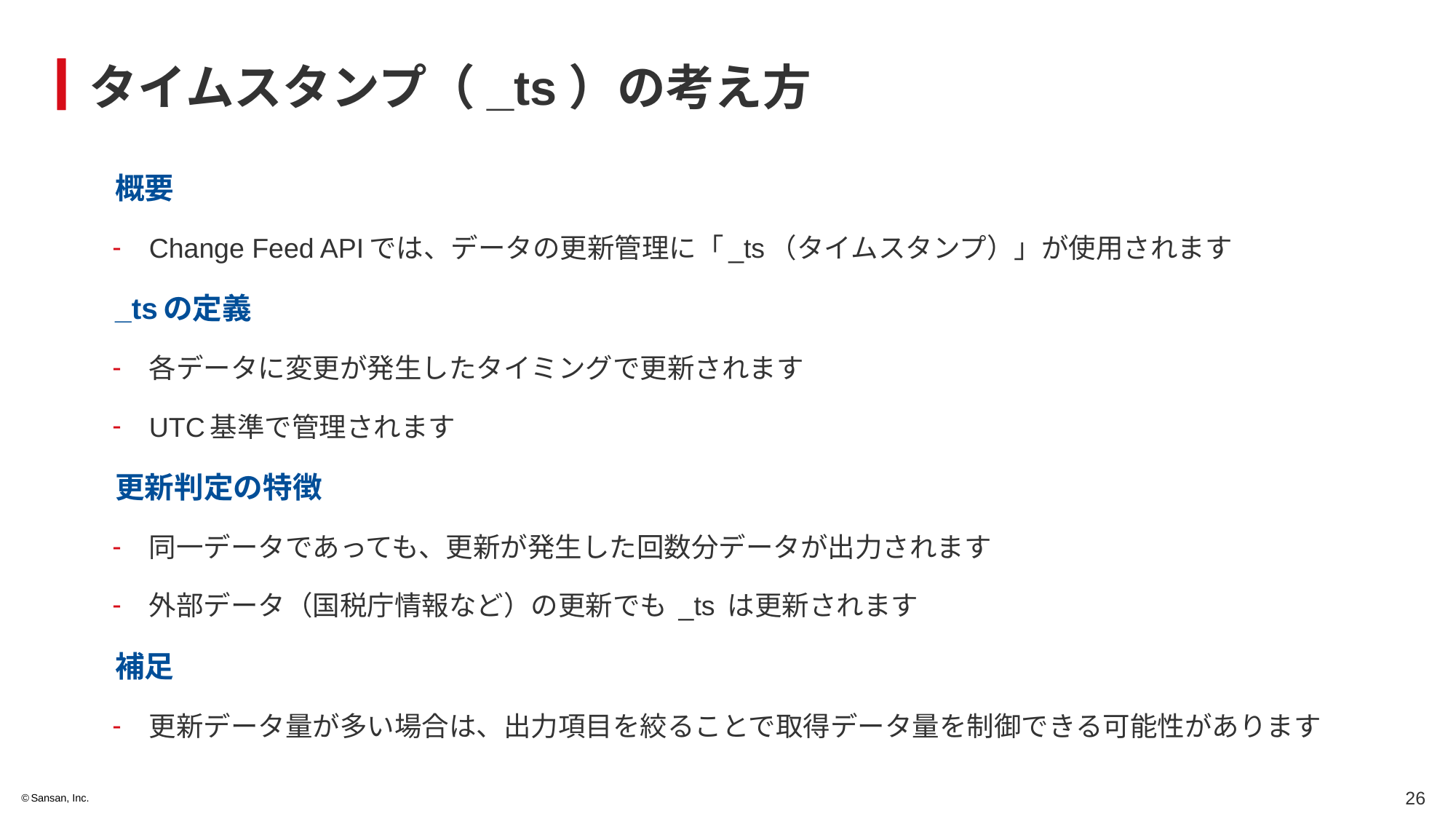

# タイムスタンプ（_ts）の考え方
概要
Change Feed APIでは、データの更新管理に「_ts（タイムスタンプ）」が使用されます
_tsの定義
各データに変更が発生したタイミングで更新されます
UTC基準で管理されます
更新判定の特徴
同一データであっても、更新が発生した回数分データが出力されます
外部データ（国税庁情報など）の更新でも _ts は更新されます
補足
更新データ量が多い場合は、出力項目を絞ることで取得データ量を制御できる可能性があります